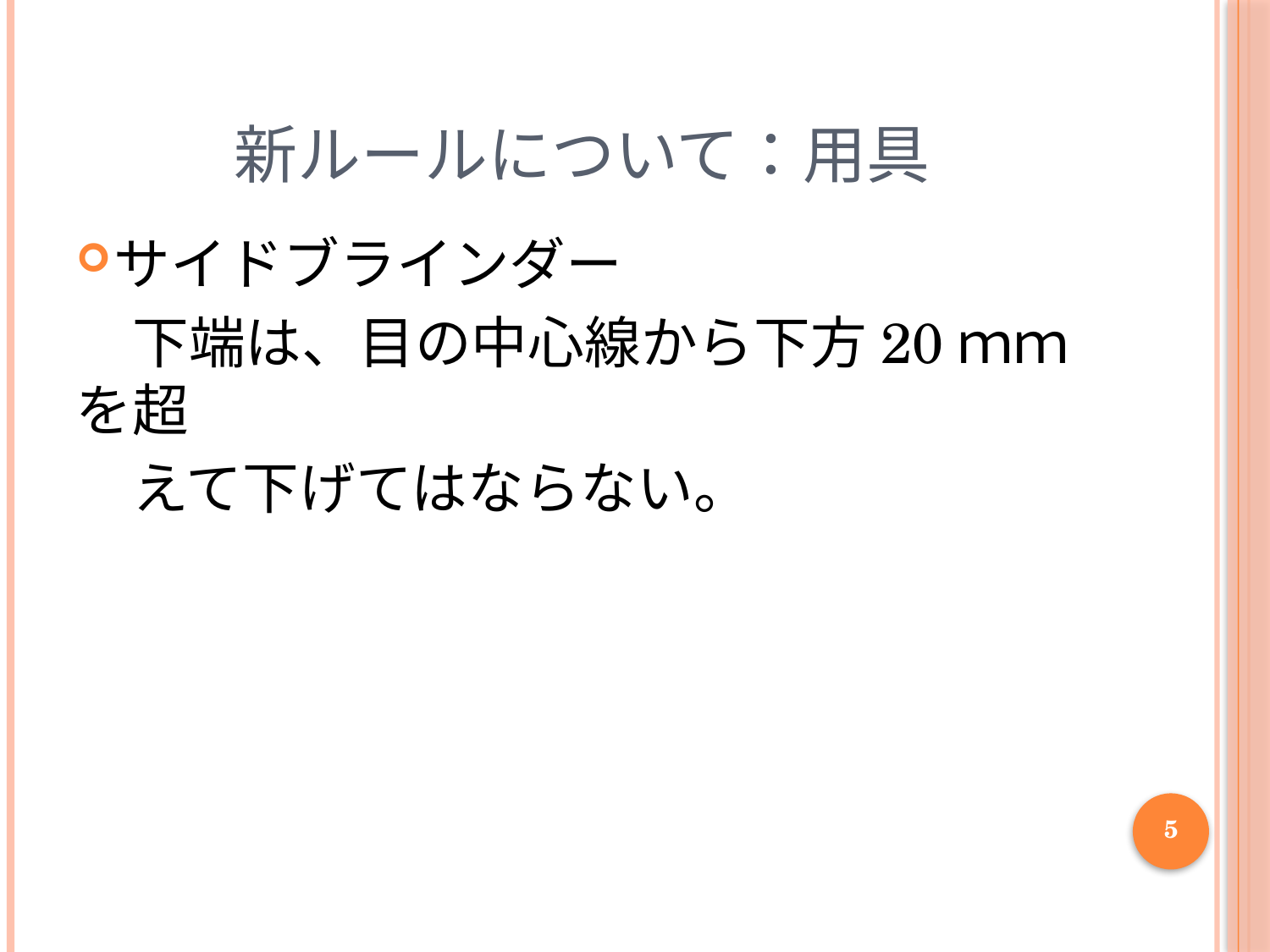

# 新ルールについて：用具
サイドブラインダー
　下端は、目の中心線から下方20ｍｍを超
　えて下げてはならない。

5